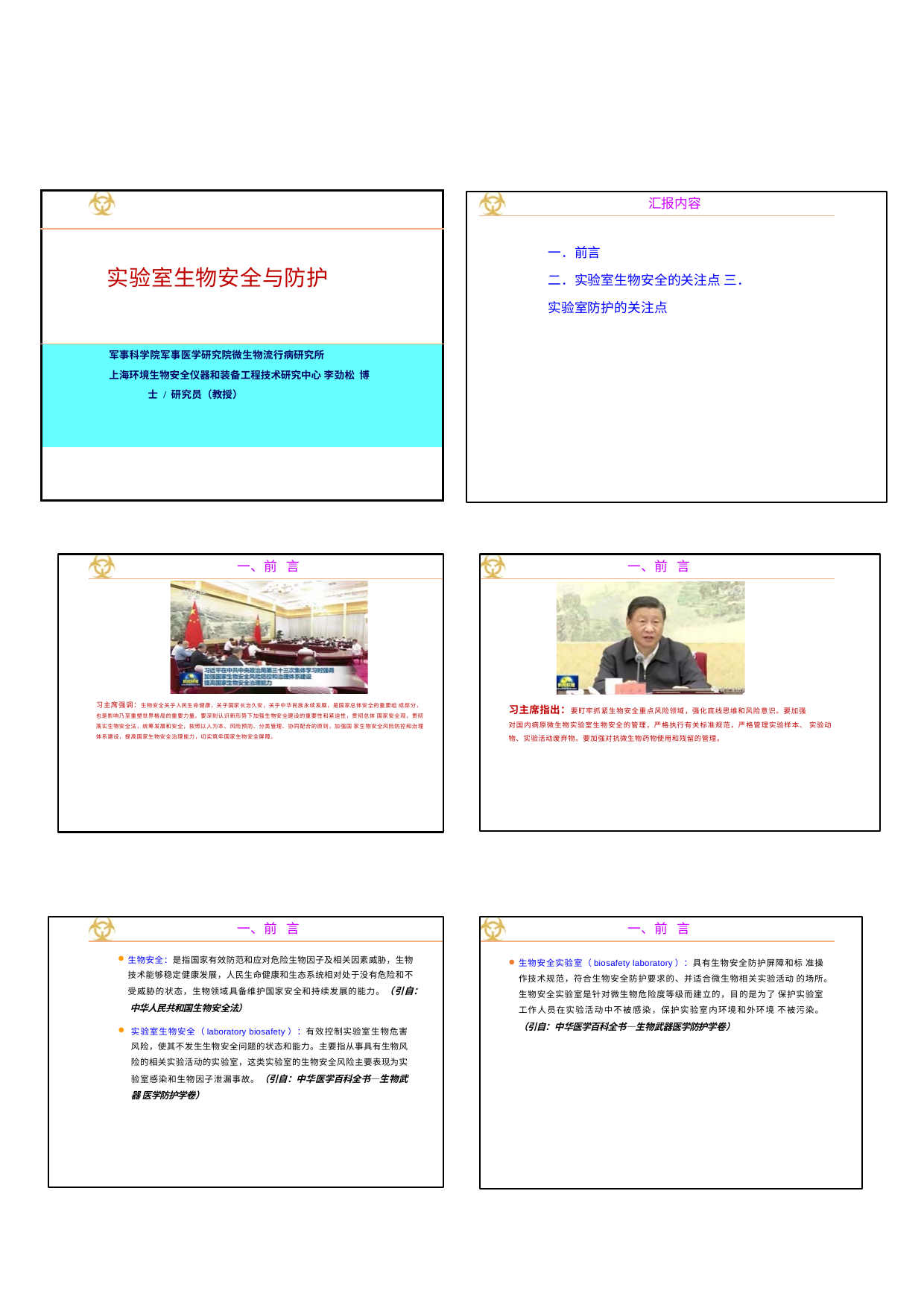

|  |
| --- |
| 实验室生物安全与防护 |
| 军事科学院军事医学研究院微生物流行病研究所 上海环境生物安全仪器和装备工程技术研究中心 李劲松 博士/ 研究员（教授） |
|  |

汇报内容

一．前言
二．实验室生物安全的关注点 三．实验室防护的关注点

一、前 言
一、前 言

习主席强调：生物安全关乎人民生命健康，关乎国家长治久安，关乎中华民族永续发展，是国家总体安全的重要组 成部分，也是影响乃至重塑世界格局的重要力量。要深刻认识新形势下加强生物安全建设的重要性和紧迫性，贯彻总体 国家安全观，贯彻落实生物安全法，统筹发展和安全，按照以人为本、风险预防、分类管理、协同配合的原则，加强国 家生物安全风险防控和治理体系建设，提高国家生物安全治理能力，切实筑牢国家生物安全屏障。

习主席指出：要盯牢抓紧生物安全重点风险领域，强化底线思维和风险意识。要加强
对国内病原微生物实验室生物安全的管理，严格执行有关标准规范，严格管理实验样本、 实验动物、实验活动废弃物。要加强对抗微生物药物使用和残留的管理。

一、前 言
一、前 言

生物安全：是指国家有效防范和应对危险生物因子及相关因素威胁，生物 技术能够稳定健康发展，人民生命健康和生态系统相对处于没有危险和不 受威胁的状态，生物领域具备维护国家安全和持续发展的能力。（引自： 中华人民共和国生物安全法）
实验室生物安全（laboratory biosafety）：有效控制实验室生物危害 风险，使其不发生生物安全问题的状态和能力。主要指从事具有生物风 险的相关实验活动的实验室，这类实验室的生物安全风险主要表现为实 验室感染和生物因子泄漏事故。（引自：中华医学百科全书—生物武器 医学防护学卷）
生物安全实验室（biosafety laboratory）：具有生物安全防护屏障和标 准操作技术规范，符合生物安全防护要求的、并适合微生物相关实验活动 的场所。生物安全实验室是针对微生物危险度等级而建立的，目的是为了 保护实验室工作人员在实验活动中不被感染，保护实验室内环境和外环境 不被污染。（引自：中华医学百科全书—生物武器医学防护学卷）
1